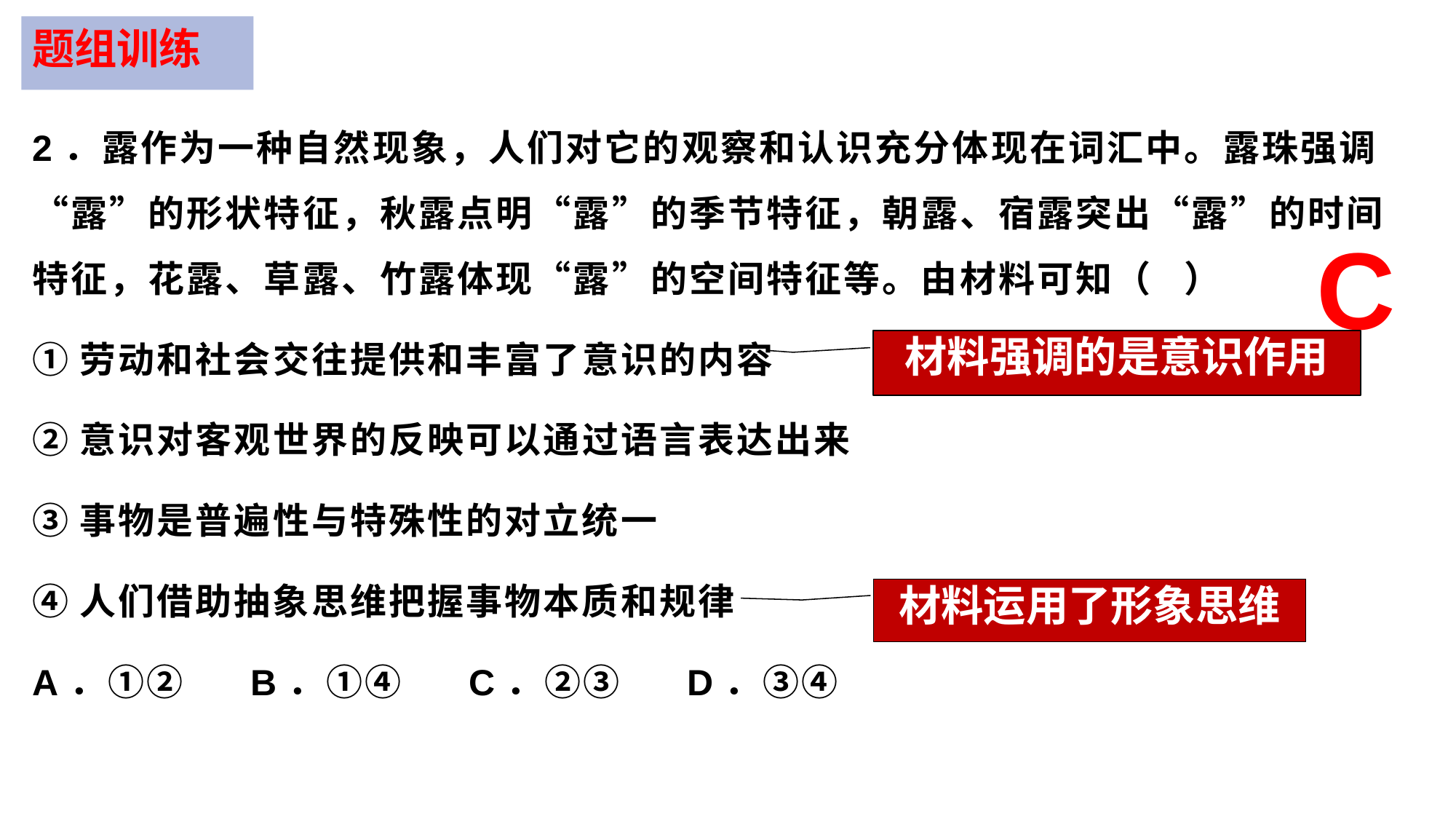

题组训练
2．露作为一种自然现象，人们对它的观察和认识充分体现在词汇中。露珠强调“露”的形状特征，秋露点明“露”的季节特征，朝露、宿露突出“露”的时间特征，花露、草露、竹露体现“露”的空间特征等。由材料可知（   ）
①劳动和社会交往提供和丰富了意识的内容
②意识对客观世界的反映可以通过语言表达出来
③事物是普遍性与特殊性的对立统一
④人们借助抽象思维把握事物本质和规律
A．①②	B．①④	C．②③	D．③④
C
材料强调的是意识作用
材料运用了形象思维